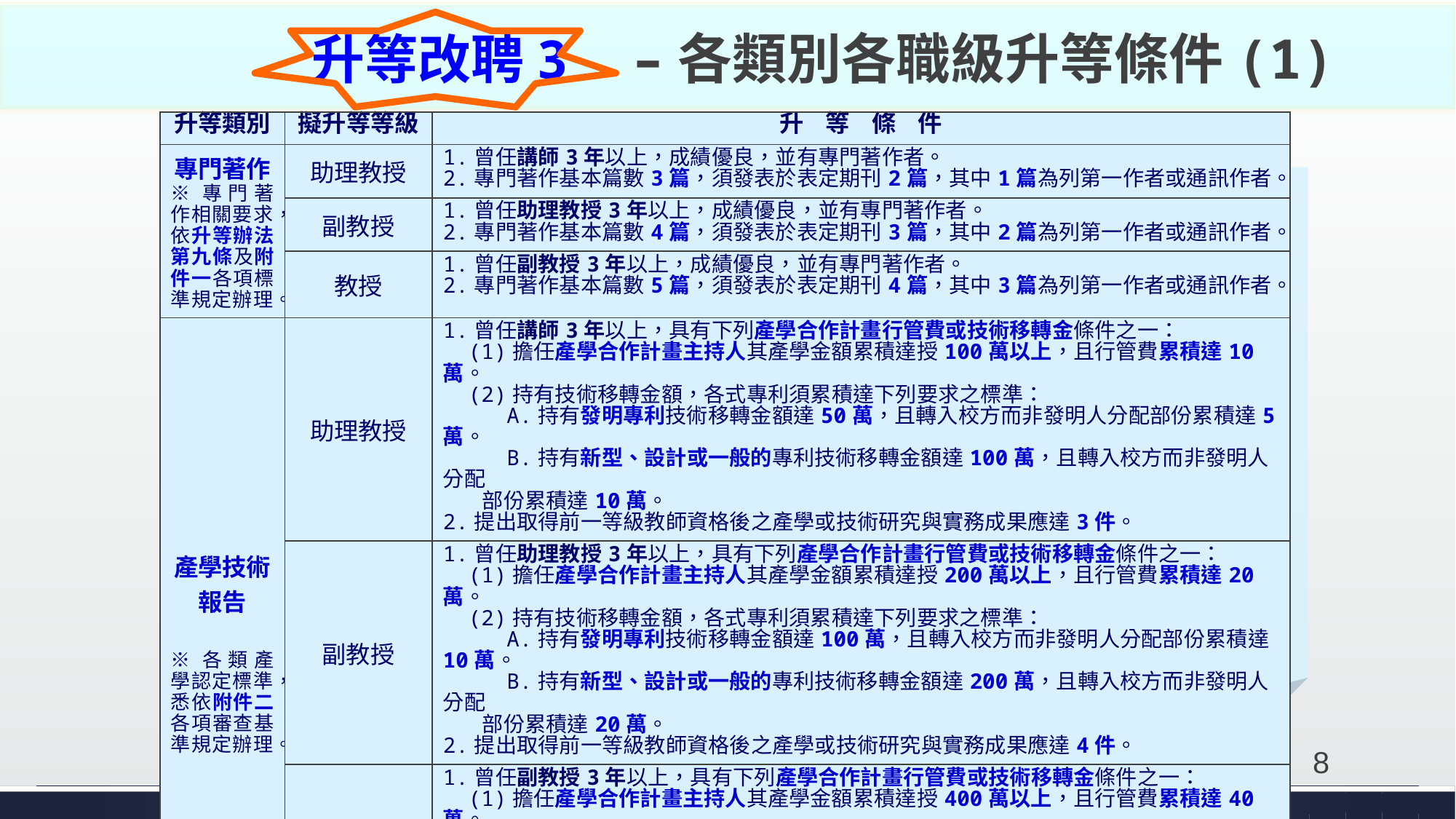

升等改聘3  –各類別各職級升等條件(1)

| 升等類別 | 擬升等等級 | 升 等 條 件 |
| --- | --- | --- |
| 專門著作 ※專門著作相關要求，依升等辦法第九條及附件一各項標準規定辦理。 | 助理教授 | 1.曾任講師3年以上，成績優良，並有專門著作者。 2.專門著作基本篇數3篇，須發表於表定期刊2篇，其中1篇為列第一作者或通訊作者。 |
|  | 副教授 | 1.曾任助理教授3年以上，成績優良，並有專門著作者。 2.專門著作基本篇數4篇，須發表於表定期刊3篇，其中2篇為列第一作者或通訊作者。 |
|  | 教授 | 1.曾任副教授3年以上，成績優良，並有專門著作者。 2.專門著作基本篇數5篇，須發表於表定期刊4篇，其中3篇為列第一作者或通訊作者。 |
| 產學技術 報告 ※各類產學認定標準，悉依附件二各項審查基準規定辦理。 | 助理教授 | 1.曾任講師3年以上，具有下列產學合作計畫行管費或技術移轉金條件之一： (1)擔任產學合作計畫主持人其產學金額累積達授100萬以上，且行管費累積達10萬。 (2)持有技術移轉金額，各式專利須累積達下列要求之標準： A.持有發明專利技術移轉金額達50萬，且轉入校方而非發明人分配部份累積達5萬。 B.持有新型、設計或一般的專利技術移轉金額達100萬，且轉入校方而非發明人分配 部份累積達10萬。 2.提出取得前一等級教師資格後之產學或技術研究與實務成果應達3件。 |
|  | 副教授 | 1.曾任助理教授3年以上，具有下列產學合作計畫行管費或技術移轉金條件之一： (1)擔任產學合作計畫主持人其產學金額累積達授200萬以上，且行管費累積達20萬。 (2)持有技術移轉金額，各式專利須累積達下列要求之標準： A.持有發明專利技術移轉金額達100萬，且轉入校方而非發明人分配部份累積達10萬。 B.持有新型、設計或一般的專利技術移轉金額達200萬，且轉入校方而非發明人分配 部份累積達20萬。 2.提出取得前一等級教師資格後之產學或技術研究與實務成果應達4件。 |
|  | 教授 | 1.曾任副教授3年以上，具有下列產學合作計畫行管費或技術移轉金條件之一： (1)擔任產學合作計畫主持人其產學金額累積達授400萬以上，且行管費累積達40萬。 (2)持有技術移轉金額，各式專利須累積達下列要求之標準： A.持有發明專利技術移轉金額達150萬，且轉入校方而非發明人分配部份累積達15萬。 B.持有新型、設計或一般的專利技術移轉金額達300萬，且轉入校方而非發明人分配 部份累積達30萬。 2.提出取得前一等級教師資格後之產學或技術研究與實務成果應達5件。 |

#
8